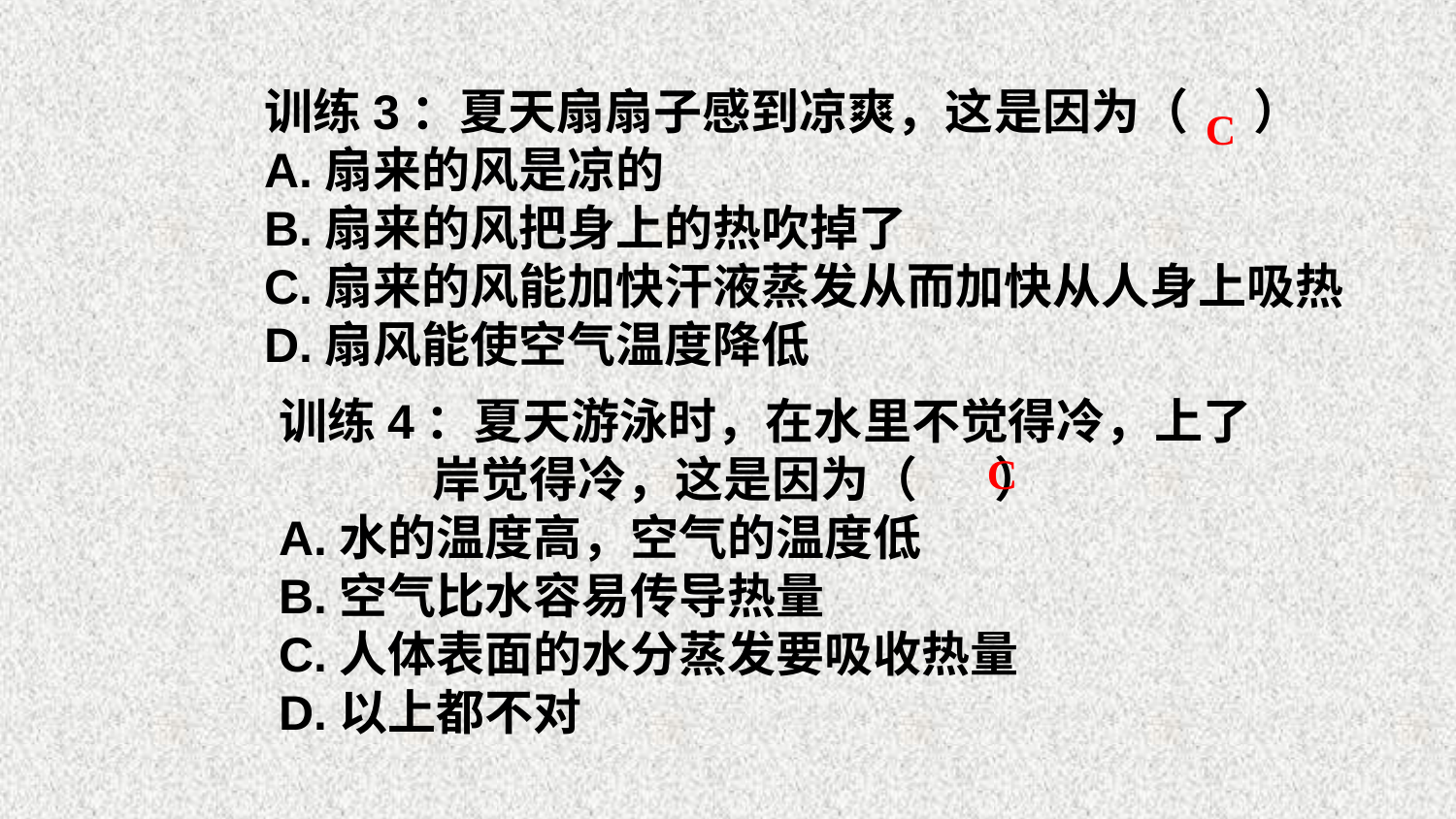

训练3：夏天扇扇子感到凉爽，这是因为（      ）
A.扇来的风是凉的
B.扇来的风把身上的热吹掉了
C.扇来的风能加快汗液蒸发从而加快从人身上吸热
D.扇风能使空气温度降低
C
训练4：夏天游泳时，在水里不觉得冷，上了
             岸觉得冷，这是因为（       ）
A.水的温度高，空气的温度低
B.空气比水容易传导热量
C.人体表面的水分蒸发要吸收热量
D.以上都不对
C